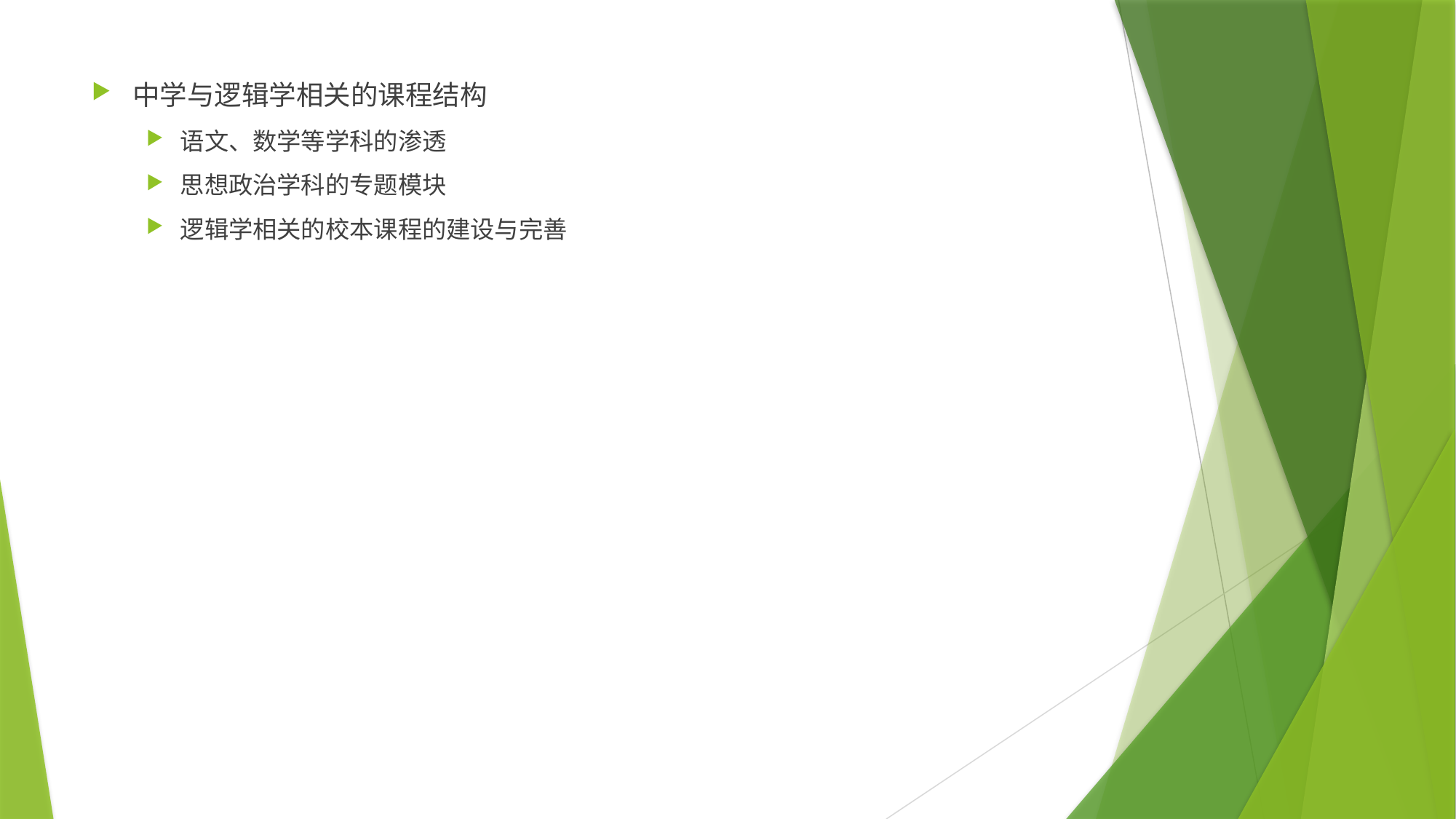

中学与逻辑学相关的课程结构
语文、数学等学科的渗透
思想政治学科的专题模块
逻辑学相关的校本课程的建设与完善